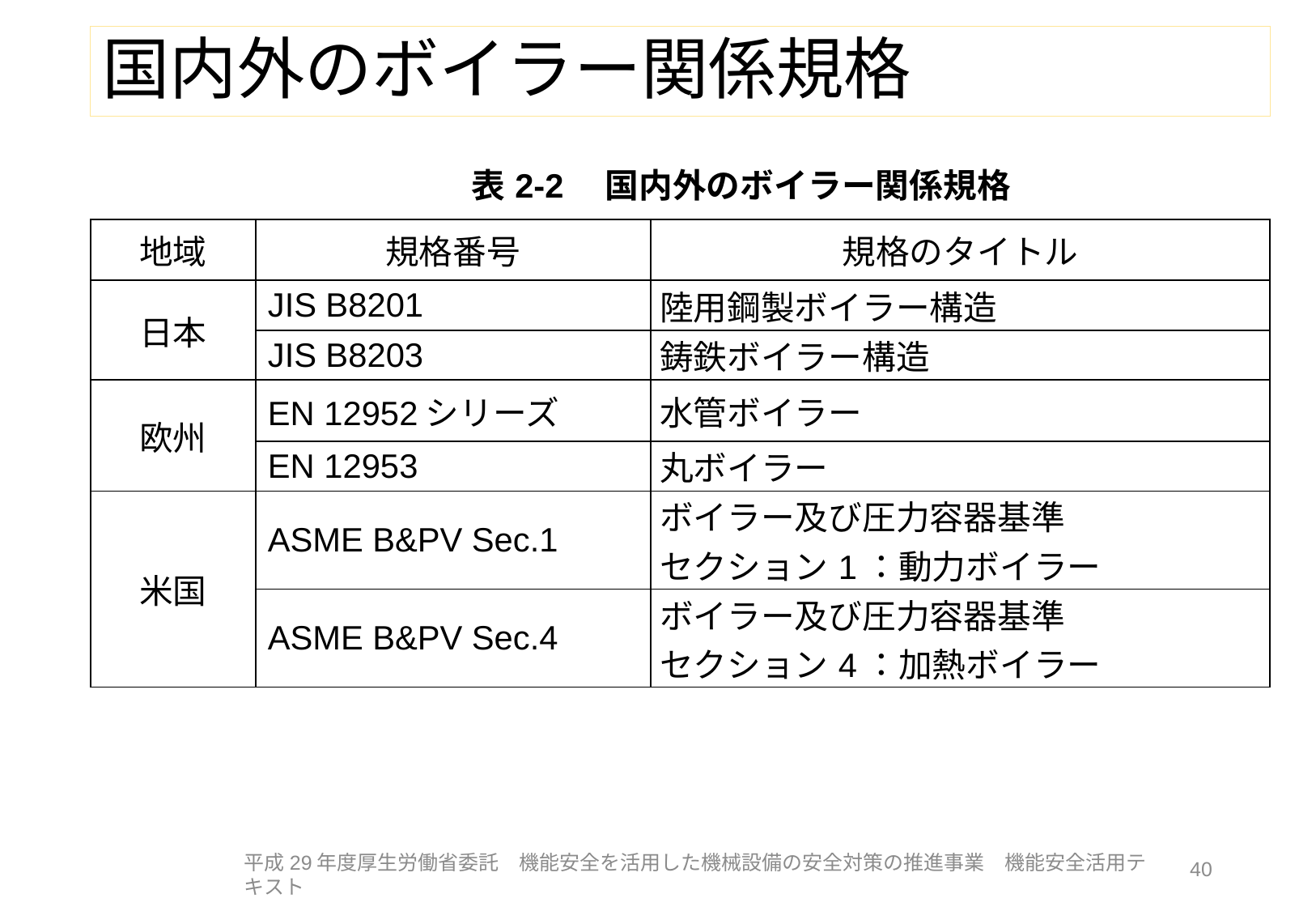

# 国内外のボイラー関係規格
| 表2-2　国内外のボイラー関係規格 |  |  |
| --- | --- | --- |
| 地域 | 規格番号 | 規格のタイトル |
| 日本 | JIS B8201 | 陸用鋼製ボイラー構造 |
|  | JIS B8203 | 鋳鉄ボイラー構造 |
| 欧州 | EN 12952シリーズ | 水管ボイラー |
|  | EN 12953 | 丸ボイラー |
| 米国 | ASME B&PV Sec.1 | ボイラー及び圧力容器基準　 セクション1：動力ボイラー |
|  | ASME B&PV Sec.4 | ボイラー及び圧力容器基準　 セクション4：加熱ボイラー |
平成29年度厚生労働省委託　機能安全を活用した機械設備の安全対策の推進事業　機能安全活用テキスト
40